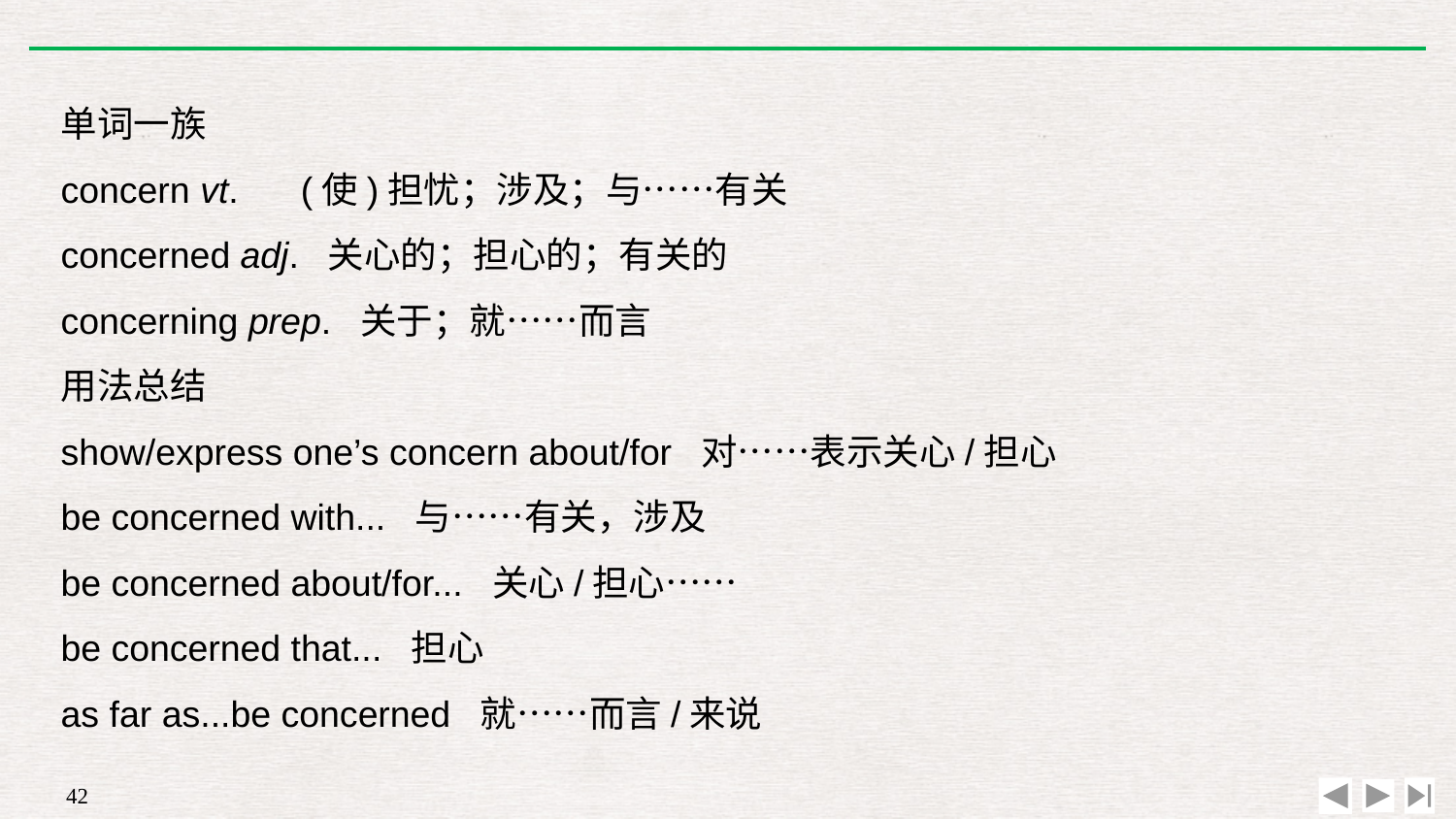

单词一族
concern vt.　 (使)担忧；涉及；与……有关
concerned adj.  关心的；担心的；有关的
concerning prep.  关于；就……而言
用法总结
show/express one’s concern about/for  对……表示关心/担心
be concerned with...  与……有关，涉及
be concerned about/for...  关心/担心……
be concerned that...  担心
as far as...be concerned  就……而言/来说